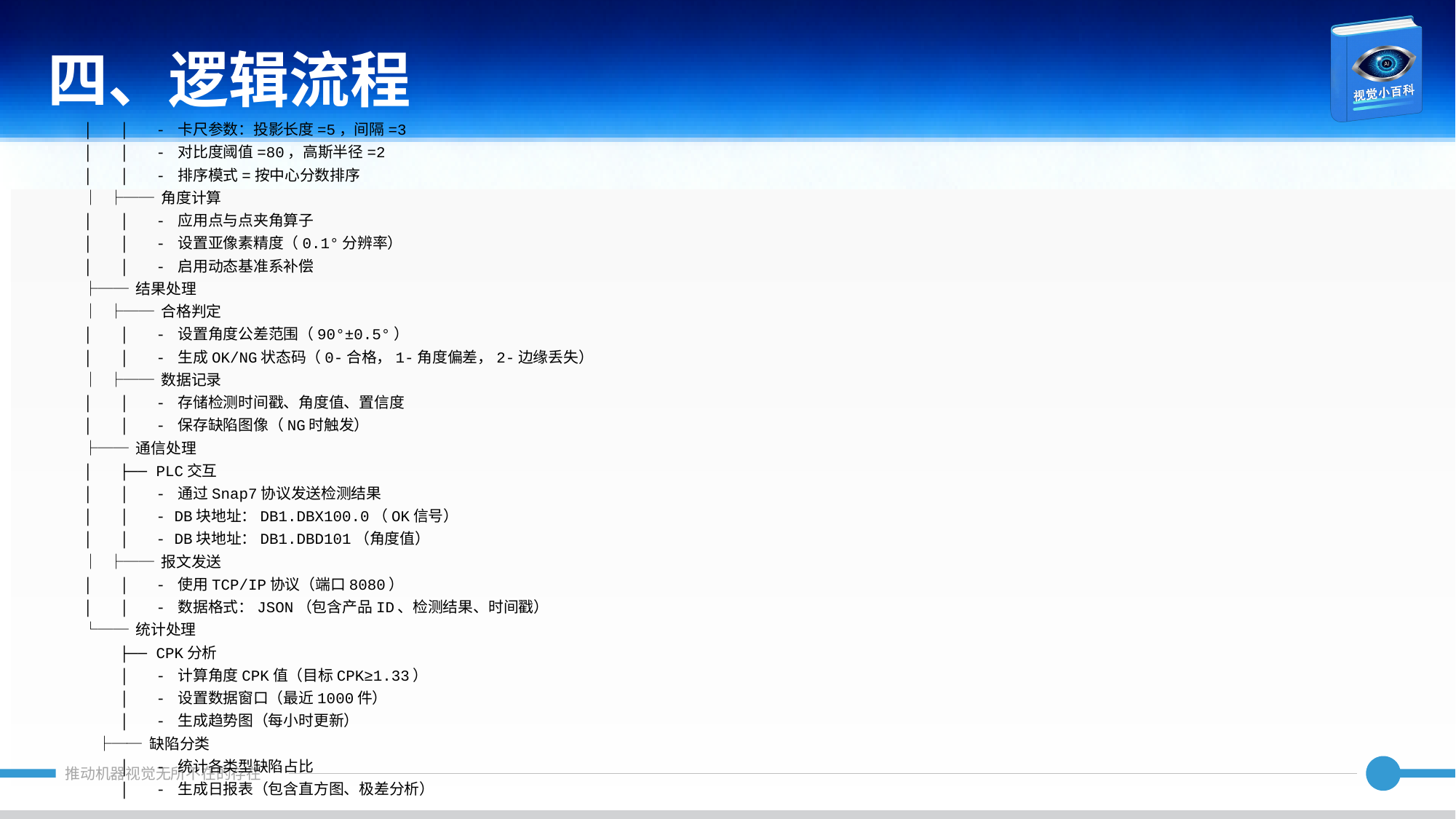

四、逻辑流程

│   │   - 卡尺参数：投影长度=5，间隔=3
│   │   - 对比度阈值=80，高斯半径=2
│   │   - 排序模式=按中心分数排序
│   ├── 角度计算
│   │   - 应用点与点夹角算子
│   │   - 设置亚像素精度（0.1°分辨率）
│   │   - 启用动态基准系补偿
├── 结果处理
│   ├── 合格判定
│   │   - 设置角度公差范围（90°±0.5°）
│   │   - 生成OK/NG状态码（0-合格，1-角度偏差，2-边缘丢失）
│   ├── 数据记录
│   │   - 存储检测时间戳、角度值、置信度
│   │   - 保存缺陷图像（NG时触发）
├── 通信处理
│   ├── PLC交互
│   │   - 通过Snap7协议发送检测结果
│   │   - DB块地址：DB1.DBX100.0（OK信号）
│   │   - DB块地址：DB1.DBD101（角度值）
│   ├── 报文发送
│   │   - 使用TCP/IP协议（端口8080）
│   │   - 数据格式：JSON（包含产品ID、检测结果、时间戳）
└── 统计处理
    ├── CPK分析
    │   - 计算角度CPK值（目标CPK≥1.33）
    │   - 设置数据窗口（最近1000件）
    │   - 生成趋势图（每小时更新）
    ├── 缺陷分类
    │   - 统计各类型缺陷占比
    │   - 生成日报表（包含直方图、极差分析）
9